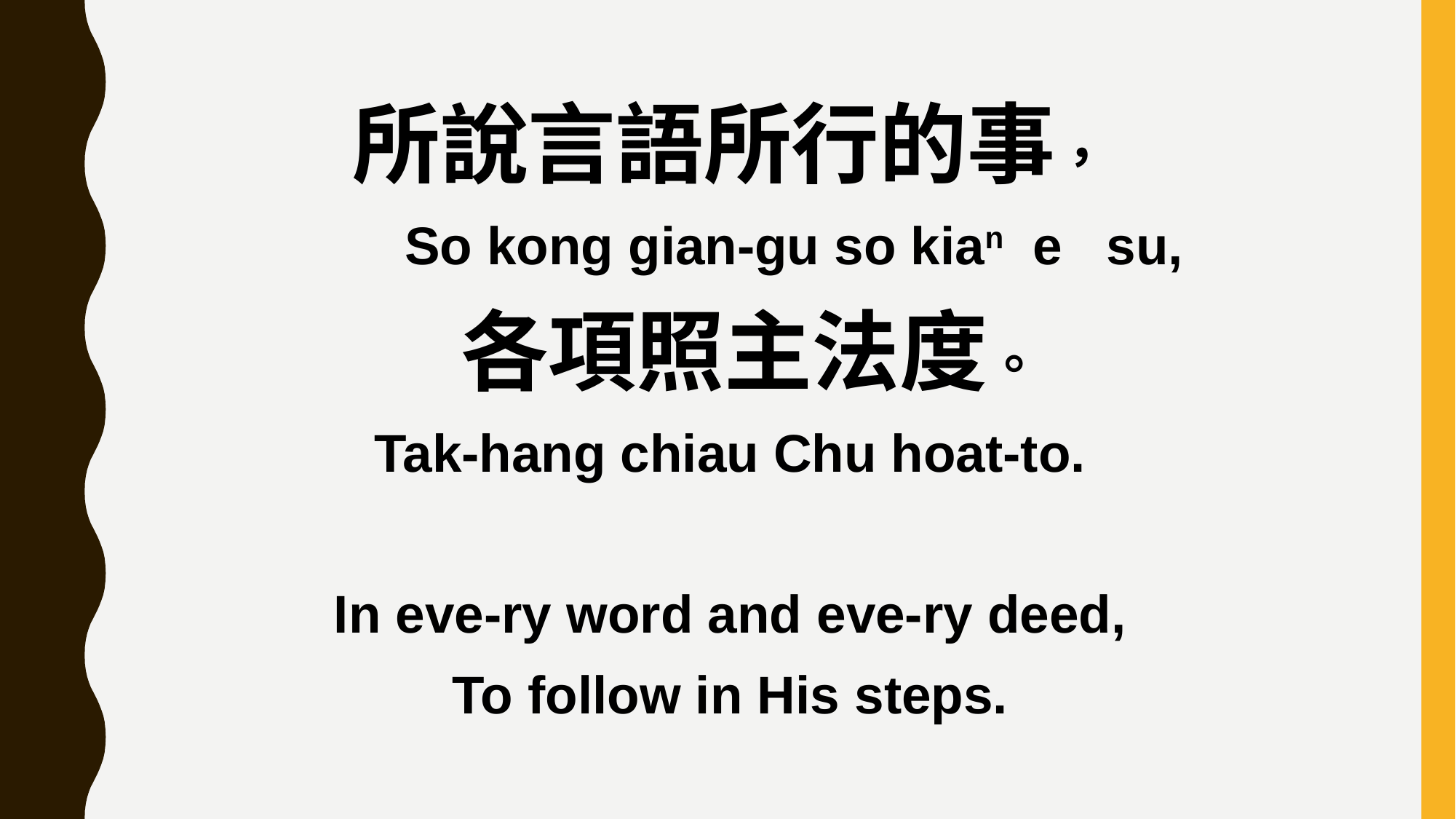

所說言語所行的事，
              So kong gian-gu so kian  e   su,
 各項照主法度。
Tak-hang chiau Chu hoat-to.

In eve-ry word and eve-ry deed,
To follow in His steps.